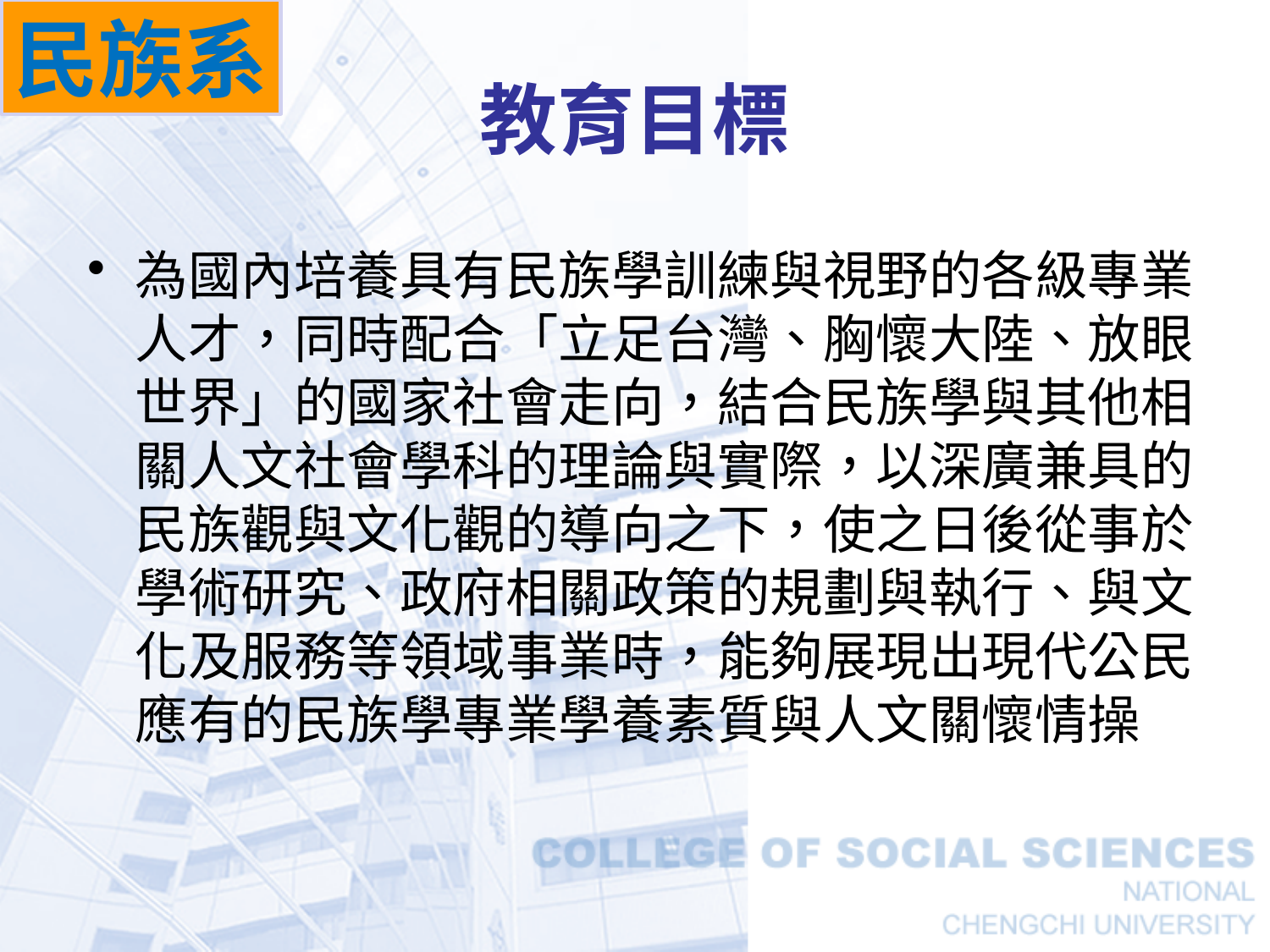

民族系
# 教育目標
為國內培養具有民族學訓練與視野的各級專業人才，同時配合「立足台灣、胸懷大陸、放眼世界」的國家社會走向，結合民族學與其他相關人文社會學科的理論與實際，以深廣兼具的民族觀與文化觀的導向之下，使之日後從事於學術研究、政府相關政策的規劃與執行、與文化及服務等領域事業時，能夠展現出現代公民應有的民族學專業學養素質與人文關懷情操